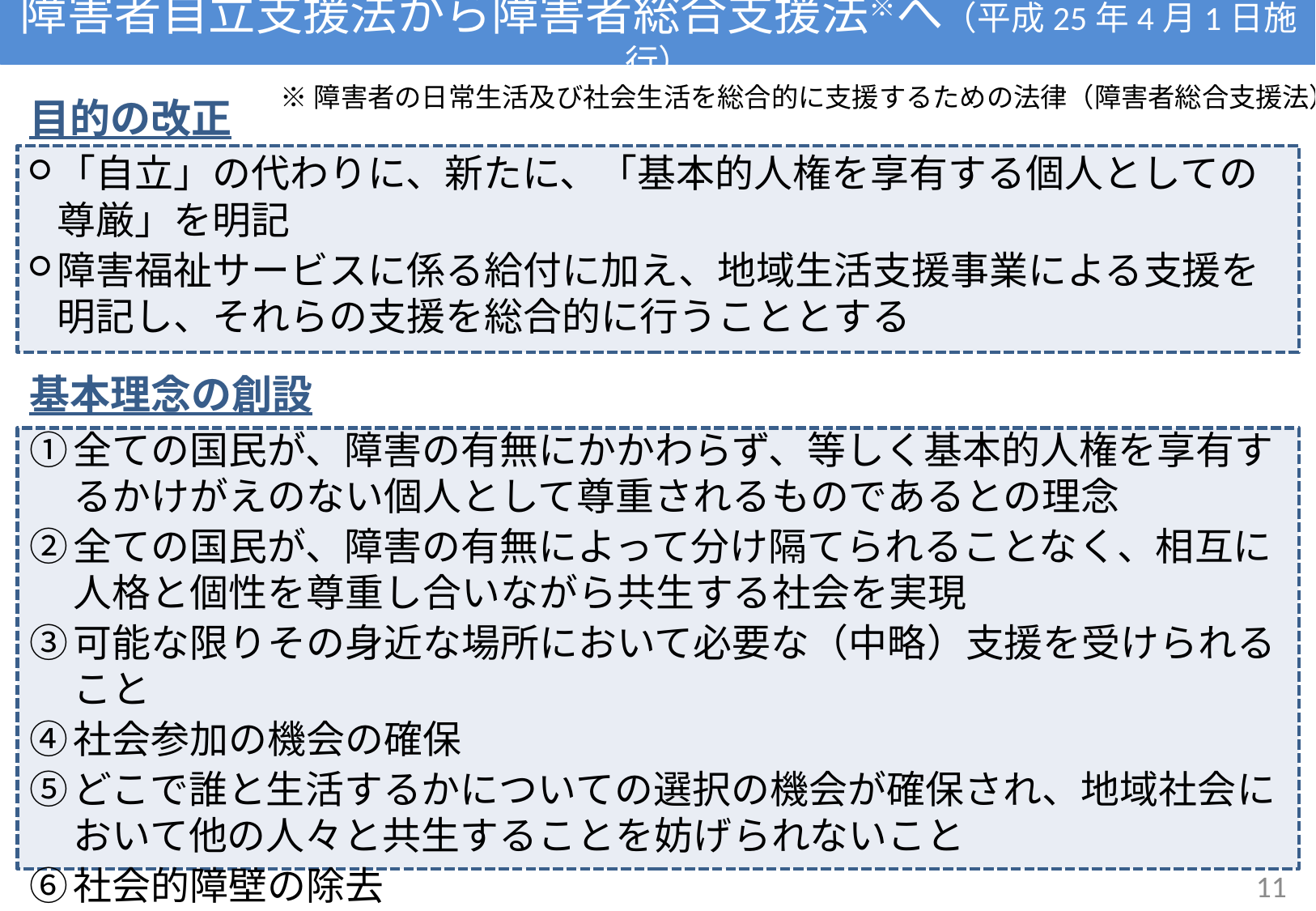

# 障害者自立支援法から障害者総合支援法※へ（平成25年4月1日施行）
※障害者の日常生活及び社会生活を総合的に支援するための法律（障害者総合支援法）
目的の改正
「自立」の代わりに、新たに、「基本的人権を享有する個人としての尊厳」を明記
障害福祉サービスに係る給付に加え、地域生活支援事業による支援を明記し、それらの支援を総合的に行うこととする
基本理念の創設
全ての国民が、障害の有無にかかわらず、等しく基本的人権を享有するかけがえのない個人として尊重されるものであるとの理念
全ての国民が、障害の有無によって分け隔てられることなく、相互に人格と個性を尊重し合いながら共生する社会を実現
可能な限りその身近な場所において必要な（中略）支援を受けられること
社会参加の機会の確保
どこで誰と生活するかについての選択の機会が確保され、地域社会において他の人々と共生することを妨げられないこと
社会的障壁の除去

11